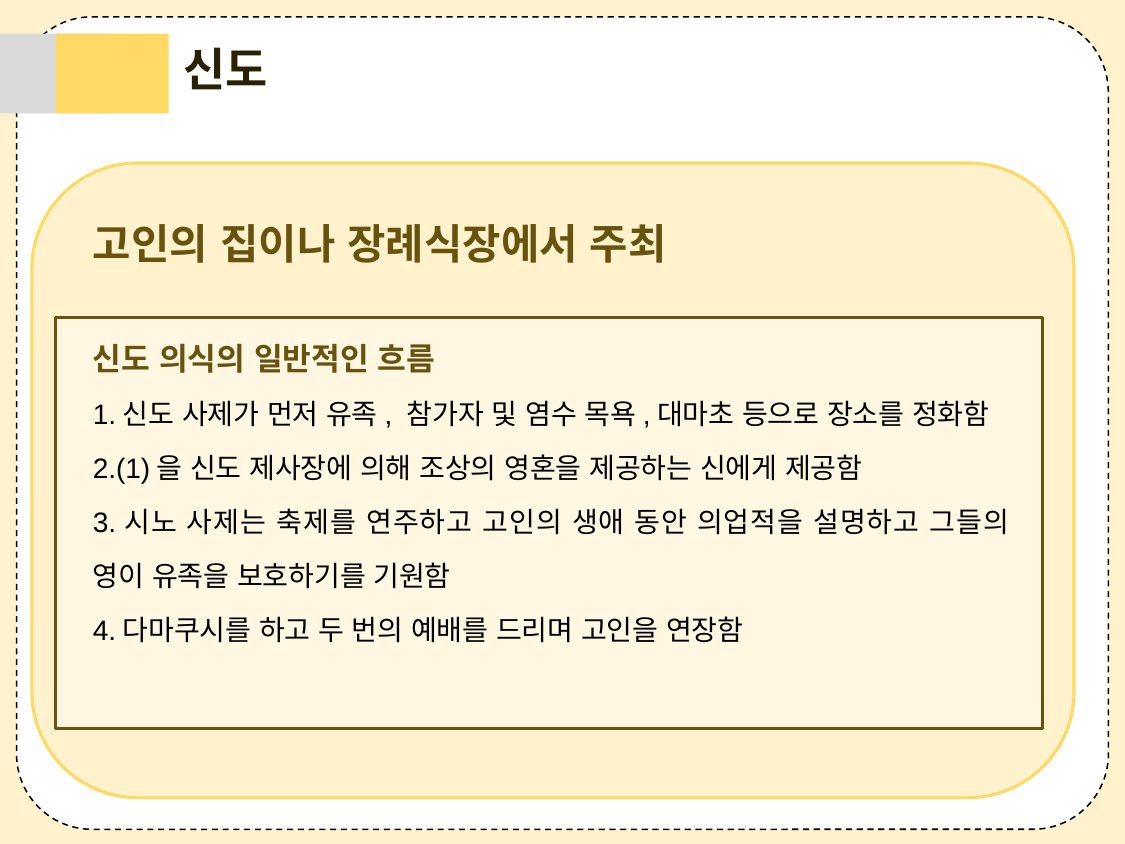

신도

고인의 집이나 장례식장에서 주최

신도 의식의 일반적인 흐름
1.신도 사제가 먼저 유족, 참가자 및 염수 목욕,대마초 등으로 장소를 정화함
2.(1)을 신도 제사장에 의해 조상의 영혼을 제공하는 신에게 제공함
3.시노 사제는 축제를 연주하고 고인의 생애 동안 의업적을 설명하고 그들의 영이 유족을 보호하기를 기원함
4.다마쿠시를 하고 두 번의 예배를 드리며 고인을 연장함